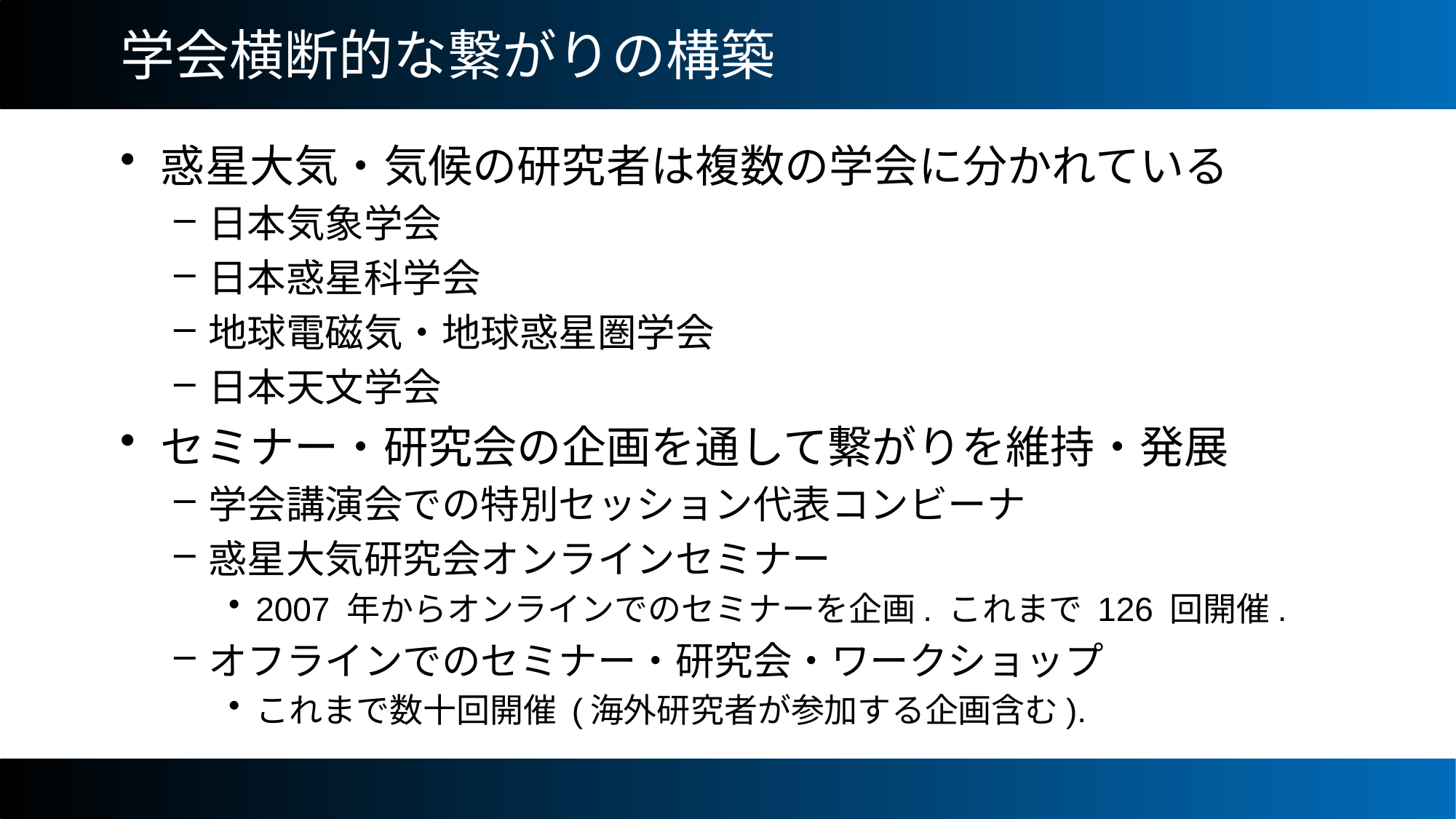

# 学会横断的な繋がりの構築
惑星大気・気候の研究者は複数の学会に分かれている
日本気象学会
日本惑星科学会
地球電磁気・地球惑星圏学会
日本天文学会
セミナー・研究会の企画を通して繋がりを維持・発展
学会講演会での特別セッション代表コンビーナ
惑星大気研究会オンラインセミナー
2007 年からオンラインでのセミナーを企画. これまで 126 回開催.
オフラインでのセミナー・研究会・ワークショップ
これまで数十回開催 (海外研究者が参加する企画含む).